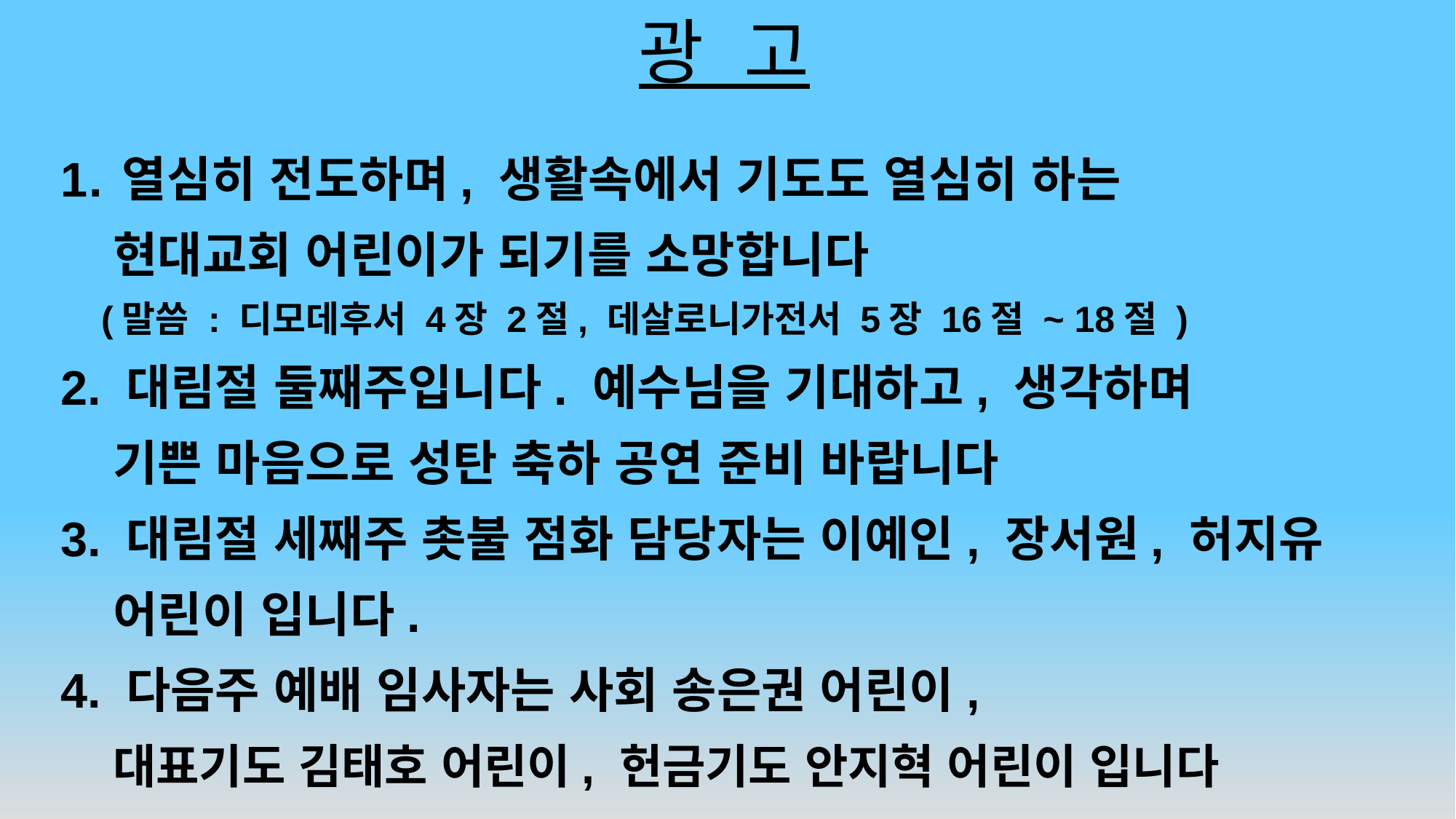

# 광  고
열심히 전도하며, 생활속에서 기도도 열심히 하는
   현대교회 어린이가 되기를 소망합니다
    (말씀 : 디모데후서 4장 2절, 데살로니가전서 5장 16절 ~ 18절 )
2. 대림절 둘째주입니다. 예수님을 기대하고, 생각하며
   기쁜 마음으로 성탄 축하 공연 준비 바랍니다
3. 대림절 세째주 촛불 점화 담당자는 이예인, 장서원, 허지유
   어린이 입니다.
4. 다음주 예배 임사자는 사회 송은권 어린이,
   대표기도 김태호 어린이, 헌금기도 안지혁 어린이 입니다